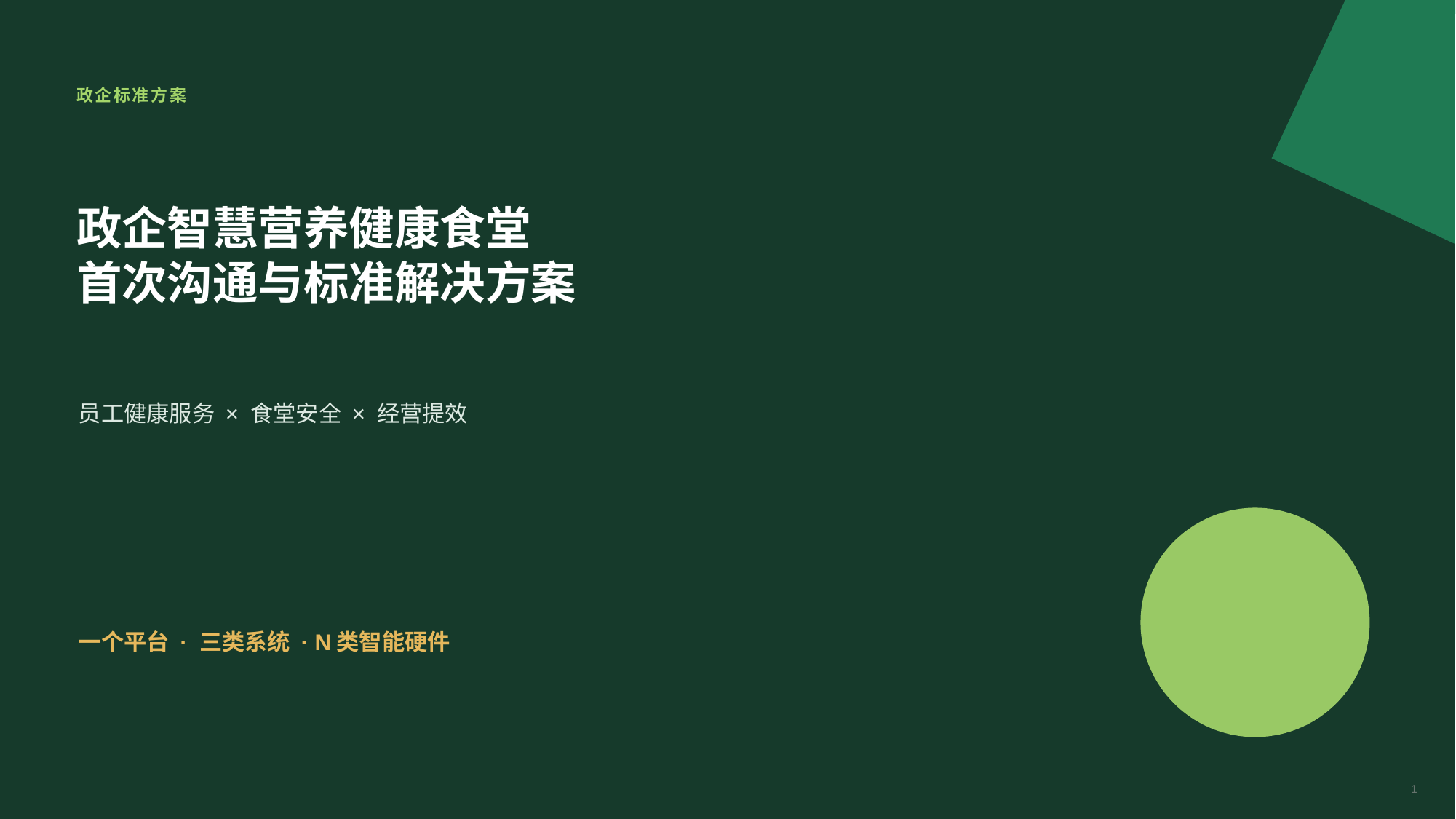

政企标准方案
政企智慧营养健康食堂
首次沟通与标准解决方案
员工健康服务 × 食堂安全 × 经营提效

一个平台 · 三类系统 · N类智能硬件
1